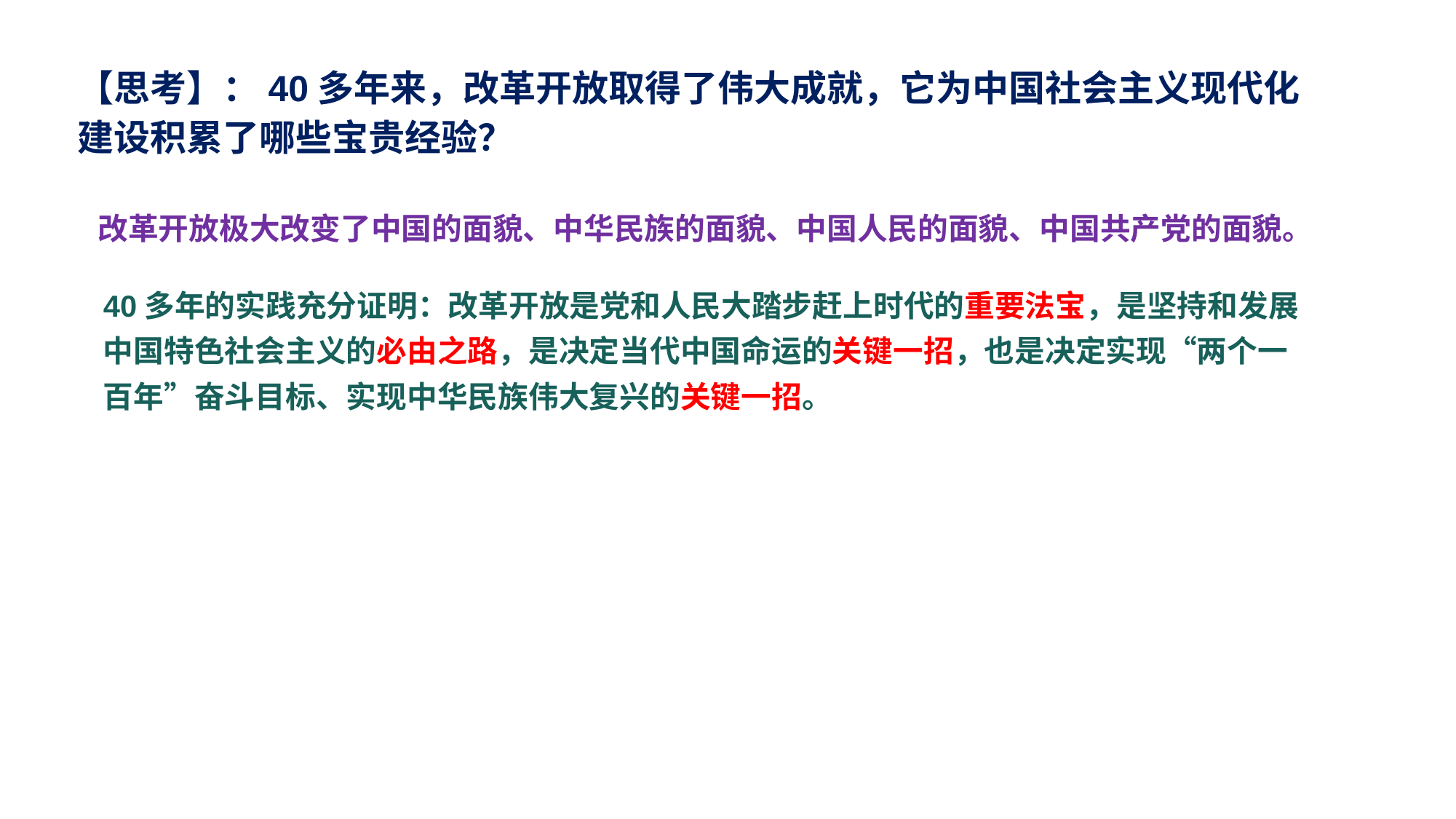

【思考】：40多年来，改革开放取得了伟大成就，它为中国社会主义现代化建设积累了哪些宝贵经验？
改革开放极大改变了中国的面貌、中华民族的面貌、中国人民的面貌、中国共产党的面貌。
40多年的实践充分证明：改革开放是党和人民大踏步赶上时代的重要法宝，是坚持和发展中国特色社会主义的必由之路，是决定当代中国命运的关键一招，也是决定实现“两个一百年”奋斗目标、实现中华民族伟大复兴的关键一招。